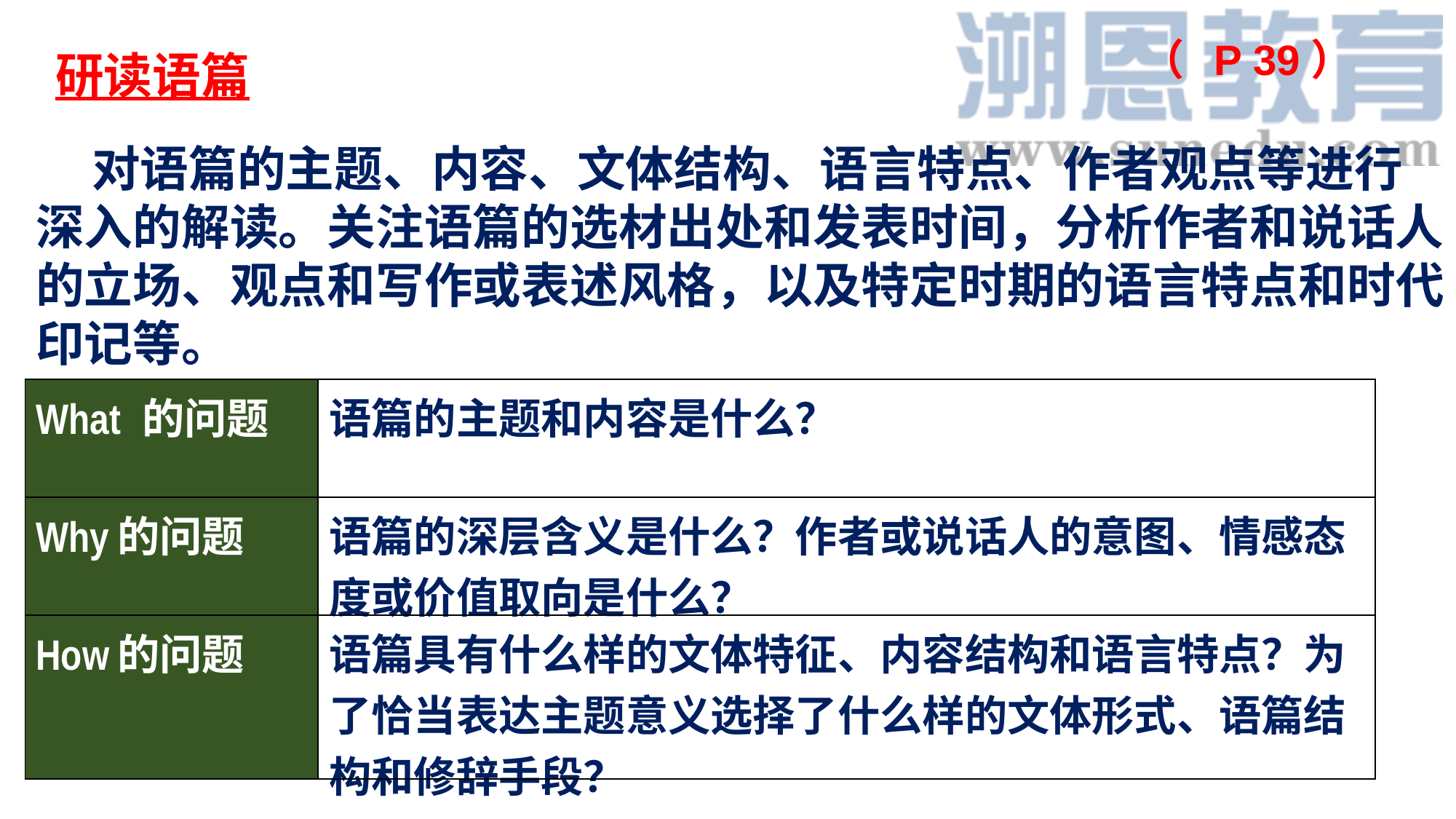

（  P 39）
研读语篇
    对语篇的主题、内容、文体结构、语言特点、作者观点等进行深入的解读。关注语篇的选材出处和发表时间，分析作者和说话人的立场、观点和写作或表述风格，以及特定时期的语言特点和时代印记等。
| What 的问题 | 语篇的主题和内容是什么？ |
| --- | --- |
| Why的问题 | 语篇的深层含义是什么？作者或说话人的意图、情感态度或价值取向是什么？ |
| How的问题 | 语篇具有什么样的文体特征、内容结构和语言特点？为了恰当表达主题意义选择了什么样的文体形式、语篇结构和修辞手段？ |